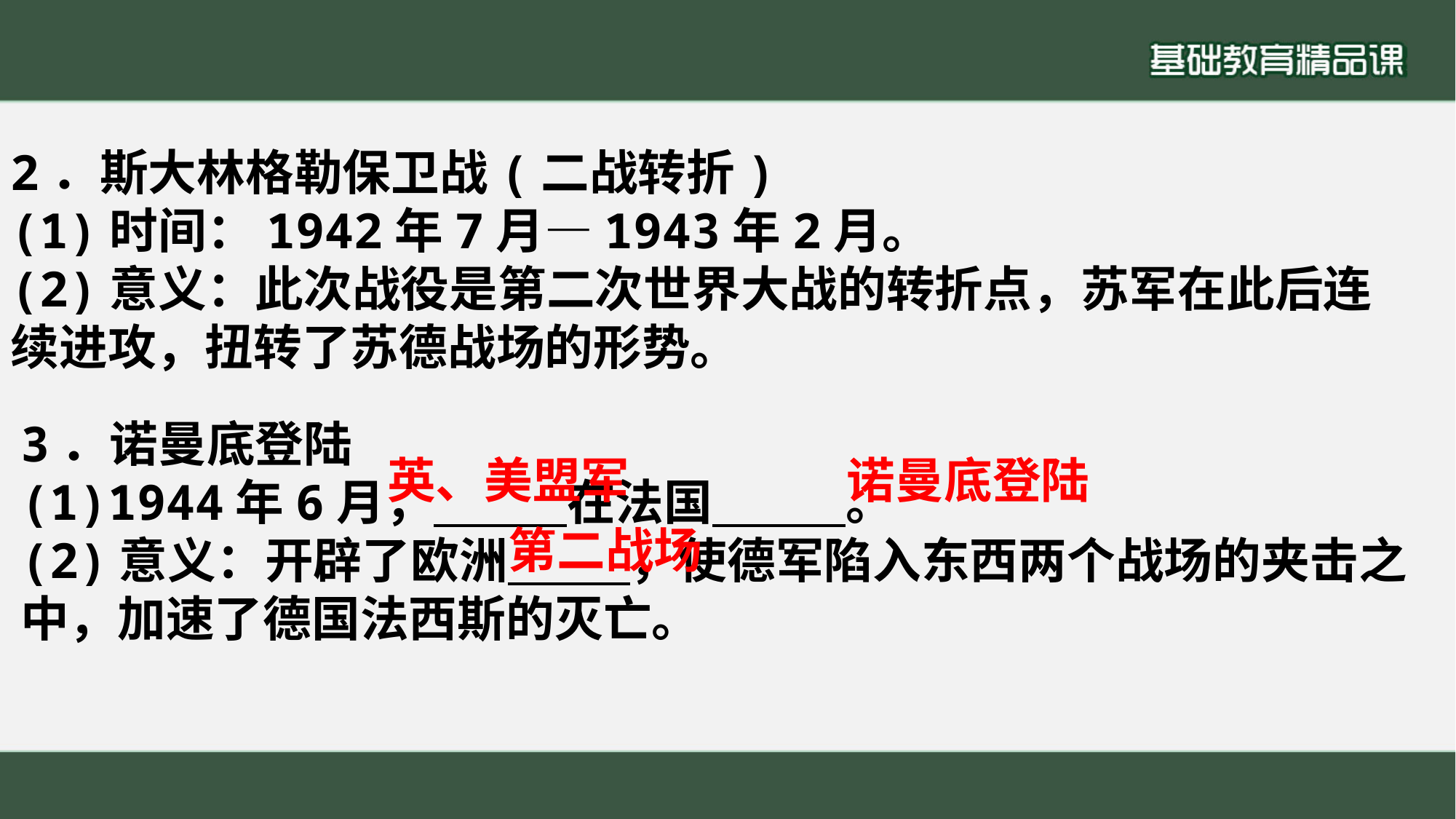

2．斯大林格勒保卫战(二战转折)(1)时间：1942年7月—1943年2月。(2)意义：此次战役是第二次世界大战的转折点，苏军在此后连续进攻，扭转了苏德战场的形势。
3．诺曼底登陆(1)1944年6月，            在法国            。(2)意义：开辟了欧洲           ，使德军陷入东西两个战场的夹击之中，加速了德国法西斯的灭亡。
英、美盟军
诺曼底登陆
第二战场